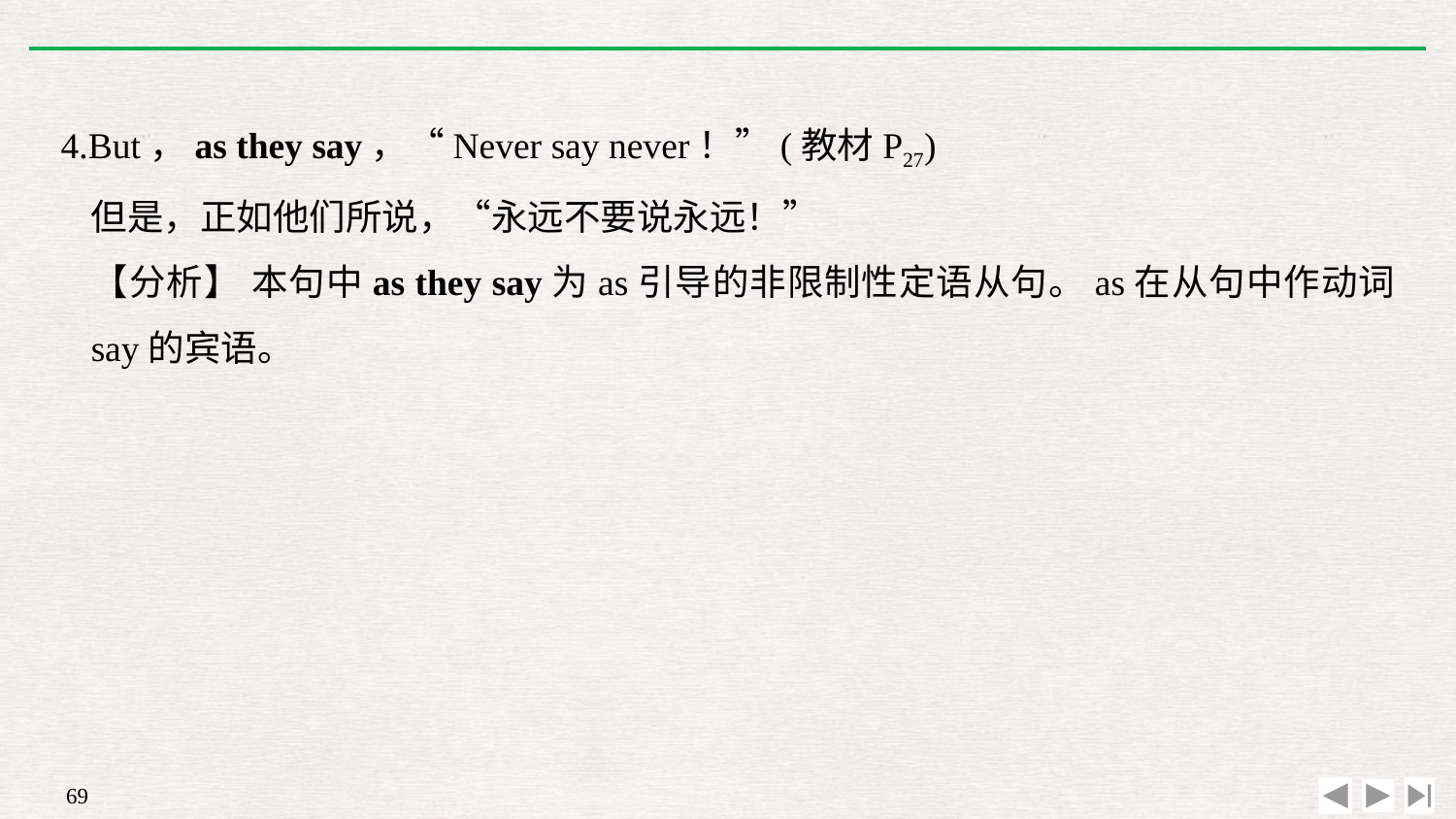

4.But，as they say，“Never say never！”(教材P27)
	但是，正如他们所说，“永远不要说永远！”
	【分析】 本句中as they say为as引导的非限制性定语从句。as在从句中作动词say的宾语。